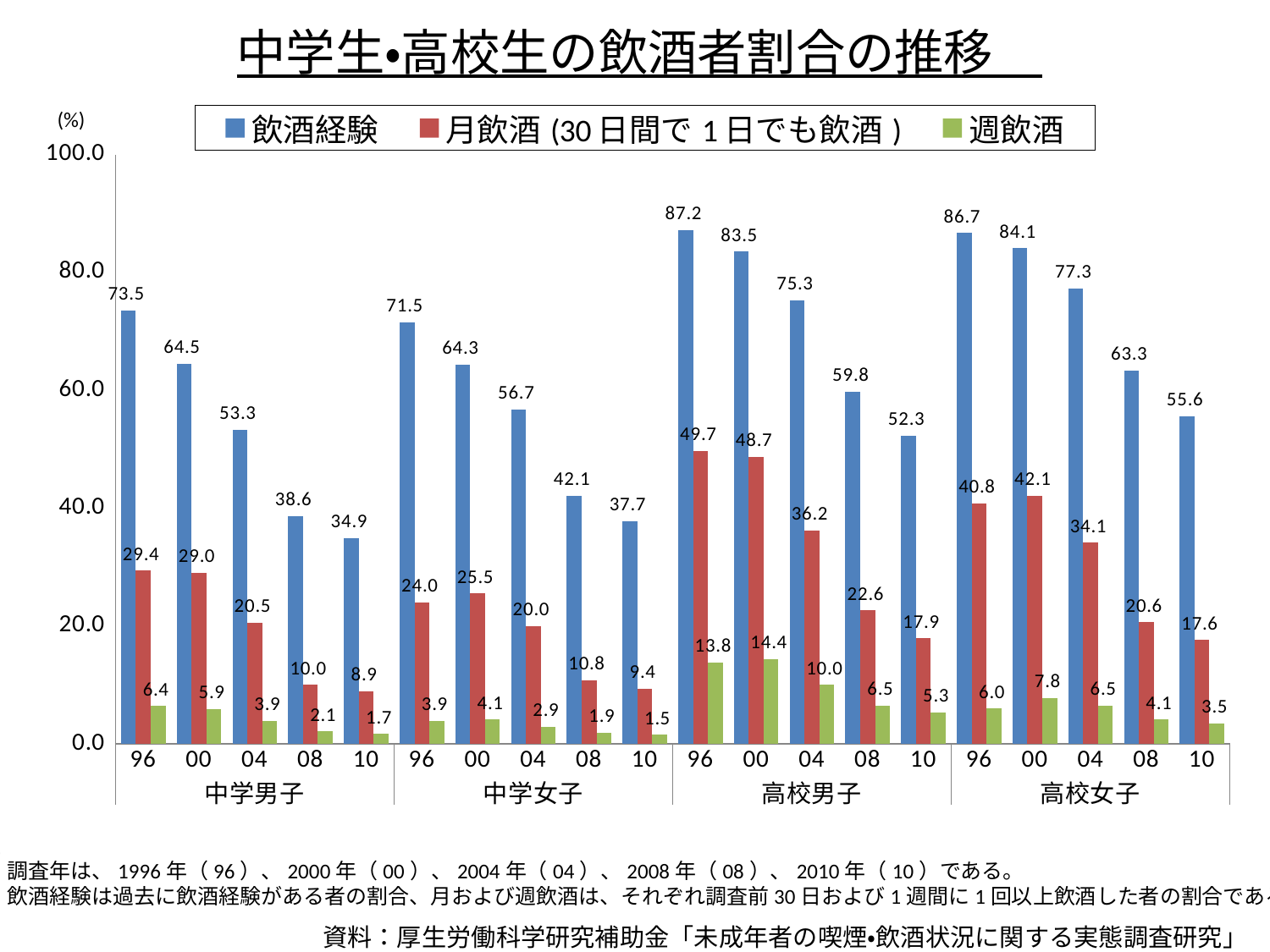

中学生・高校生の飲酒者割合の推移

### Chart

| Category | 飲酒経験 | 月飲酒(30日間で1日でも飲酒) | 週飲酒 |
|---|---|---|---|
| 96 | 73.5 | 29.4 | 6.4 |
| 00 | 64.5 | 29.0 | 5.9 |
| 04 | 53.3 | 20.5 | 3.9 |
| 08 | 38.59234523503741 | 10.0 | 2.1 |
| 10 | 34.89792721766802 | 8.871775937549453 | 1.7000000000000015 |
| 96 | 71.5 | 24.0 | 3.9 |
| 00 | 64.3 | 25.5 | 4.1 |
| 04 | 56.7 | 20.0 | 2.9 |
| 08 | 42.05812101910828 | 10.8 | 1.9000000000000001 |
| 10 | 37.73905871436676 | 9.380530973451377 | 1.5 |
| 96 | 87.2 | 49.7 | 13.8 |
| 00 | 83.5 | 48.7 | 14.4 |
| 04 | 75.3 | 36.2 | 10.0 |
| 08 | 59.77981780450934 | 22.6 | 6.5 |
| 10 | 52.295806484261654 | 17.908878108355665 | 5.3 |
| 96 | 86.7 | 40.800000000000004 | 6.0 |
| 00 | 84.1 | 42.1 | 7.8 |
| 04 | 77.3 | 34.1 | 6.5 |
| 08 | 63.320857434501534 | 20.6 | 4.1 |
| 10 | 55.626915302862535 | 17.5759363019757 | 3.5 |
(%)
注
1) 調査年は、1996年（96）、2000年（00）、2004年（04）、2008年（08）、2010年（10）である。
2) 飲酒経験は過去に飲酒経験がある者の割合、月および週飲酒は、それぞれ調査前30日および1週間に1回以上飲酒した者の割合である。
資料：厚生労働科学研究補助金「未成年者の喫煙・飲酒状況に関する実態調査研究」